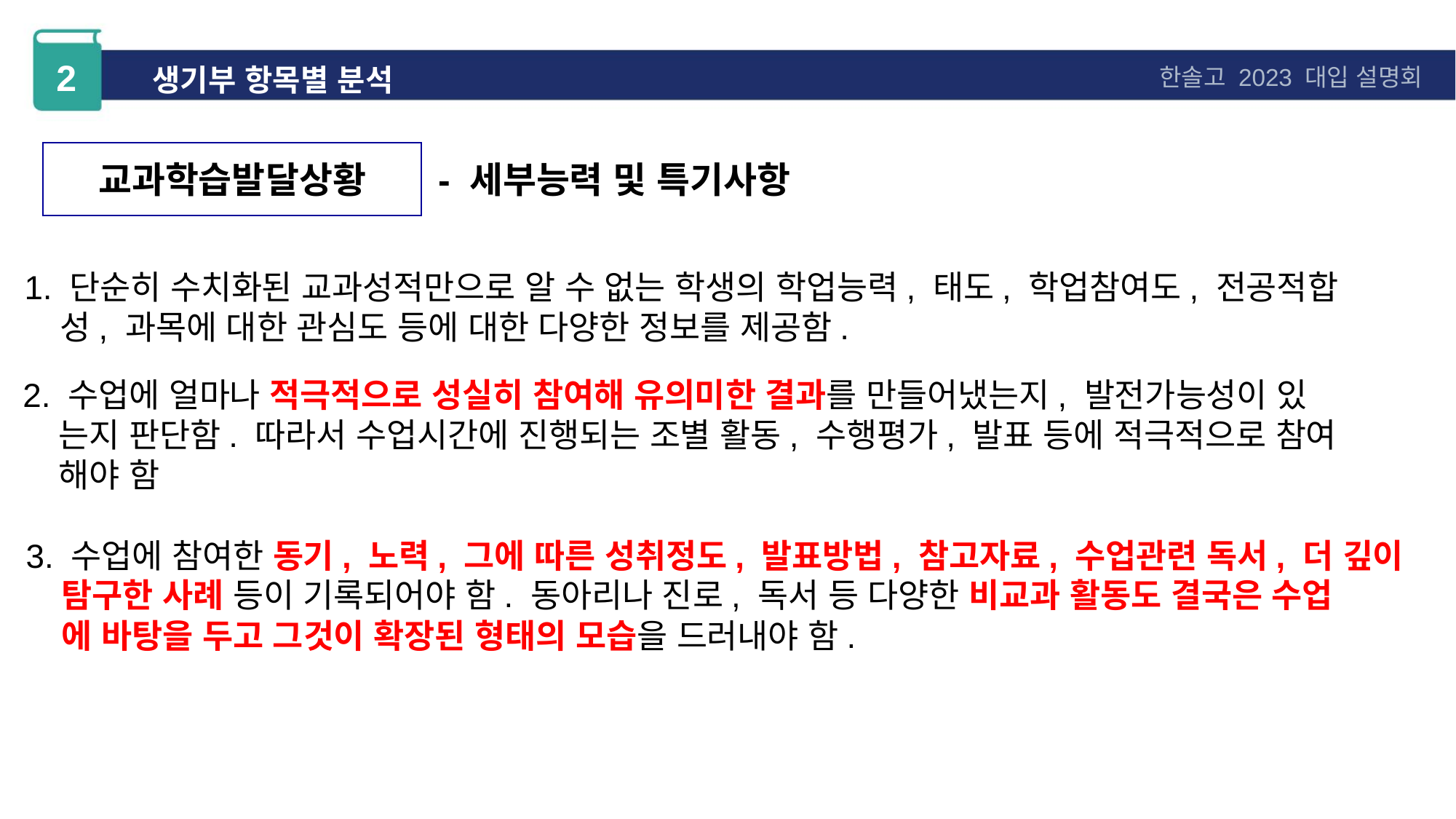

2
생기부 항목별 분석
한솔고 2023 대입 설명회
교과학습발달상황
- 세부능력 및 특기사항
1. 단순히 수치화된 교과성적만으로 알 수 없는 학생의 학업능력, 태도, 학업참여도, 전공적합
   성, 과목에 대한 관심도 등에 대한 다양한 정보를 제공함.
2. 수업에 얼마나 적극적으로 성실히 참여해 유의미한 결과를 만들어냈는지, 발전가능성이 있
   는지 판단함. 따라서 수업시간에 진행되는 조별 활동, 수행평가, 발표 등에 적극적으로 참여
   해야 함
3. 수업에 참여한 동기, 노력, 그에 따른 성취정도, 발표방법, 참고자료, 수업관련 독서, 더 깊이
   탐구한 사례 등이 기록되어야 함. 동아리나 진로, 독서 등 다양한 비교과 활동도 결국은 수업
   에 바탕을 두고 그것이 확장된 형태의 모습을 드러내야 함.